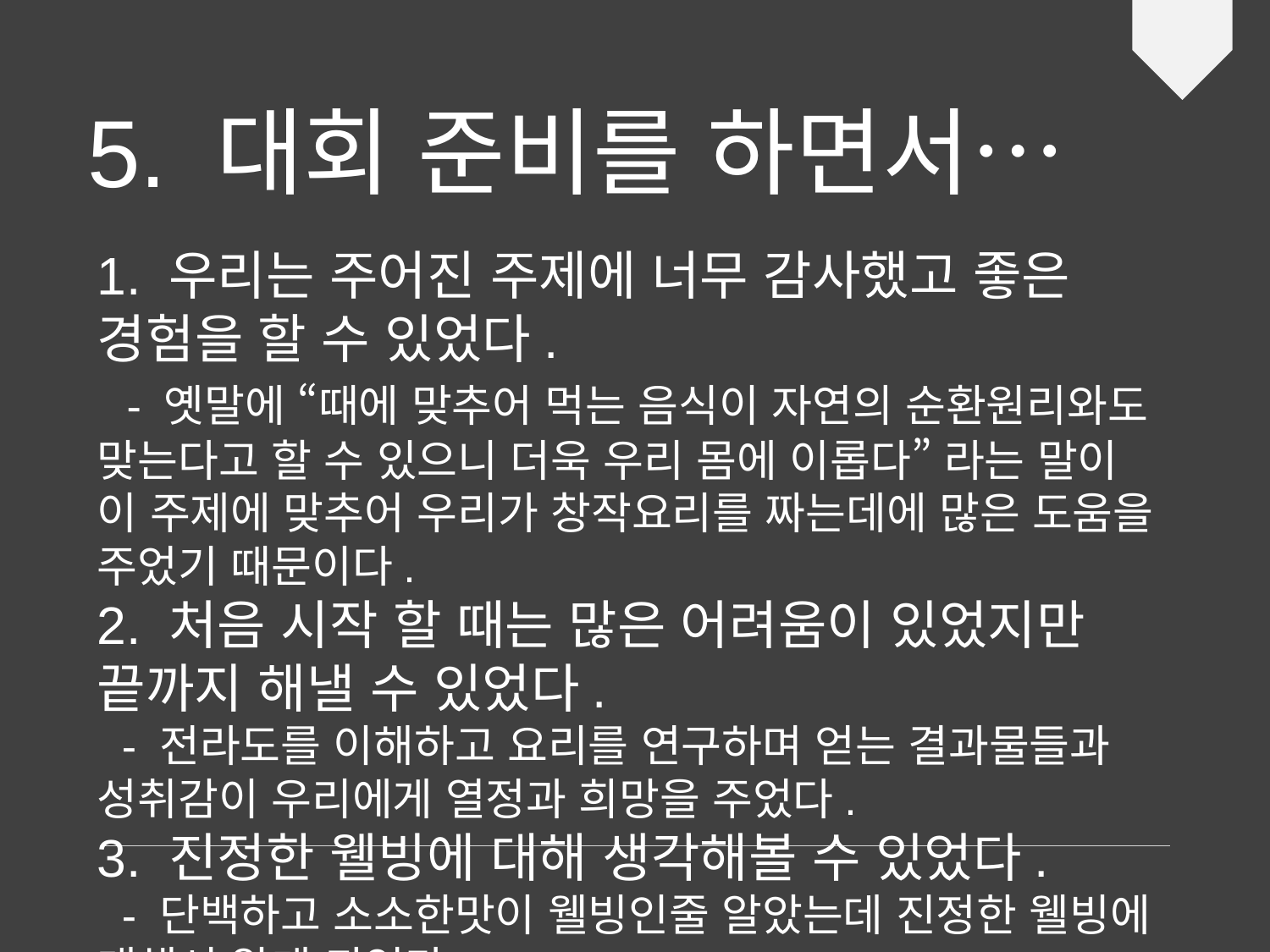

5. 대회 준비를 하면서…
1. 우리는 주어진 주제에 너무 감사했고 좋은 경험을 할 수 있었다.
  - 옛말에 “때에 맞추어 먹는 음식이 자연의 순환원리와도 맞는다고 할 수 있으니 더욱 우리 몸에 이롭다” 라는 말이 이 주제에 맞추어 우리가 창작요리를 짜는데에 많은 도움을 주었기 때문이다.
2. 처음 시작 할 때는 많은 어려움이 있었지만 끝까지 해낼 수 있었다.
  - 전라도를 이해하고 요리를 연구하며 얻는 결과물들과 성취감이 우리에게 열정과 희망을 주었다.
3. 진정한 웰빙에 대해 생각해볼 수 있었다.
  - 단백하고 소소한맛이 웰빙인줄 알았는데 진정한 웰빙에 대해서 알게 되었다.